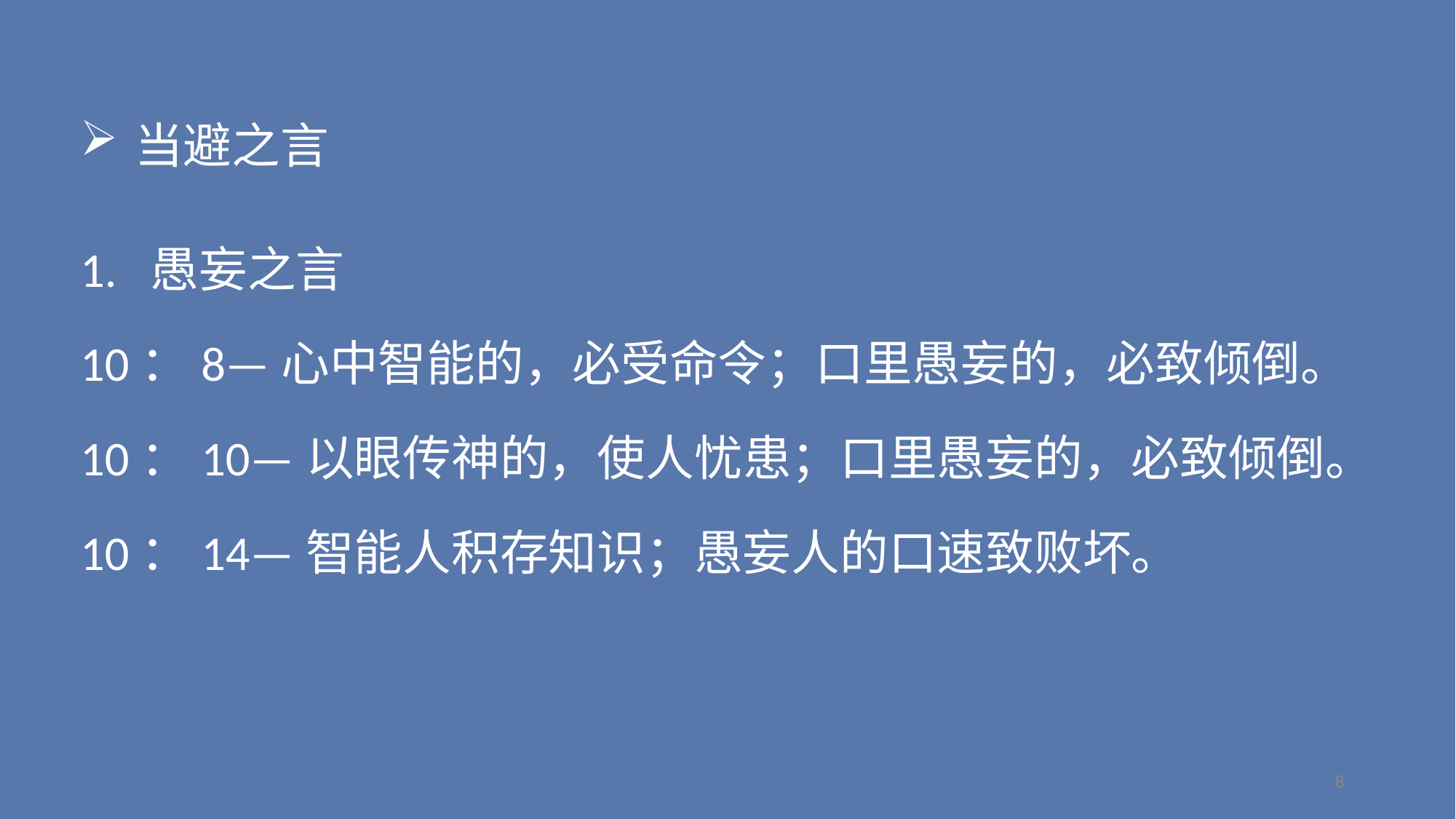

当避之言
1.  愚妄之言
10：8—心中智能的，必受命令；口里愚妄的，必致倾倒。
10：10—以眼传神的，使人忧患；口里愚妄的，必致倾倒。
10：14—智能人积存知识；愚妄人的口速致败坏。
8